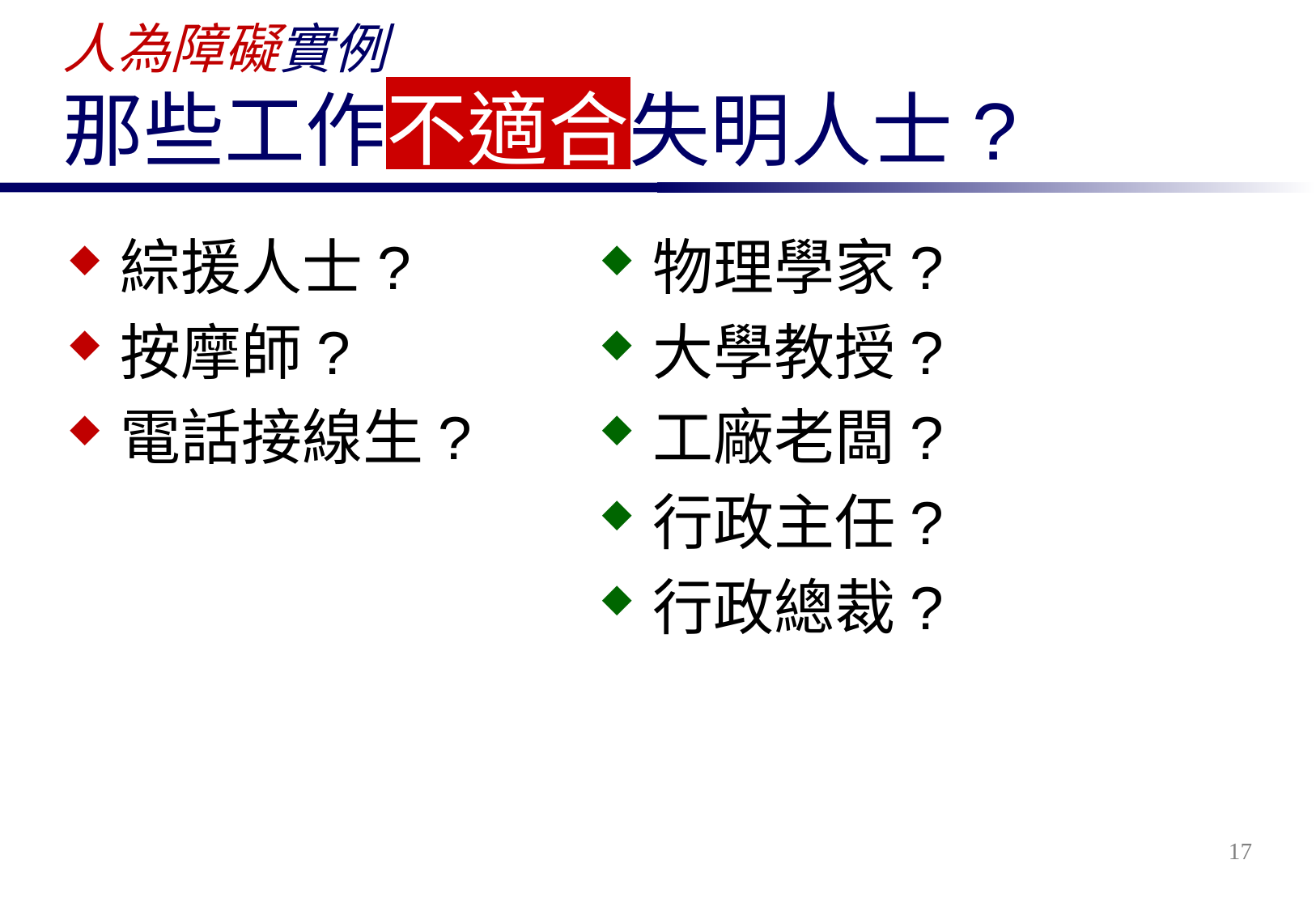

# 人為障礙實例 那些工作不適合失明人士?

不適合
綜援人士?
按摩師?
電話接線生?
物理學家?
大學教授?
工廠老闆?
行政主任?
行政總裁?
17